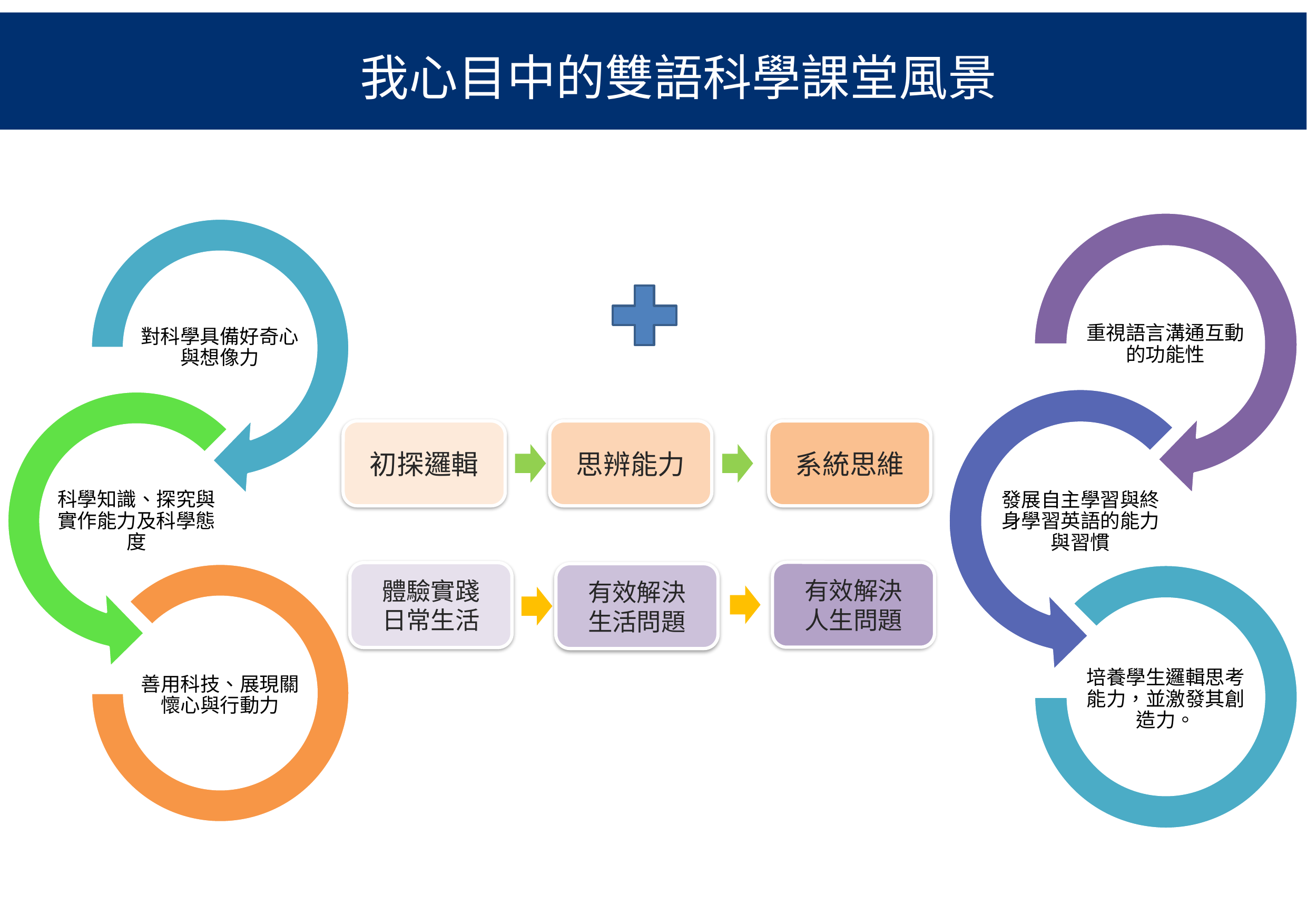

我心目中的雙語科學課堂風景
重視語言溝通互動的功能性
發展自主學習與終身學習英語的能力與習慣
培養學生邏輯思考能力，並激發其創造力。
對科學具備好奇心與想像力
科學知識、探究與實作能力及科學態度
善用科技、展現關懷心與行動力

初探邏輯
思辨能力
系統思維

有效解決
人生問題
體驗實踐
日常生活
有效解決
生活問題